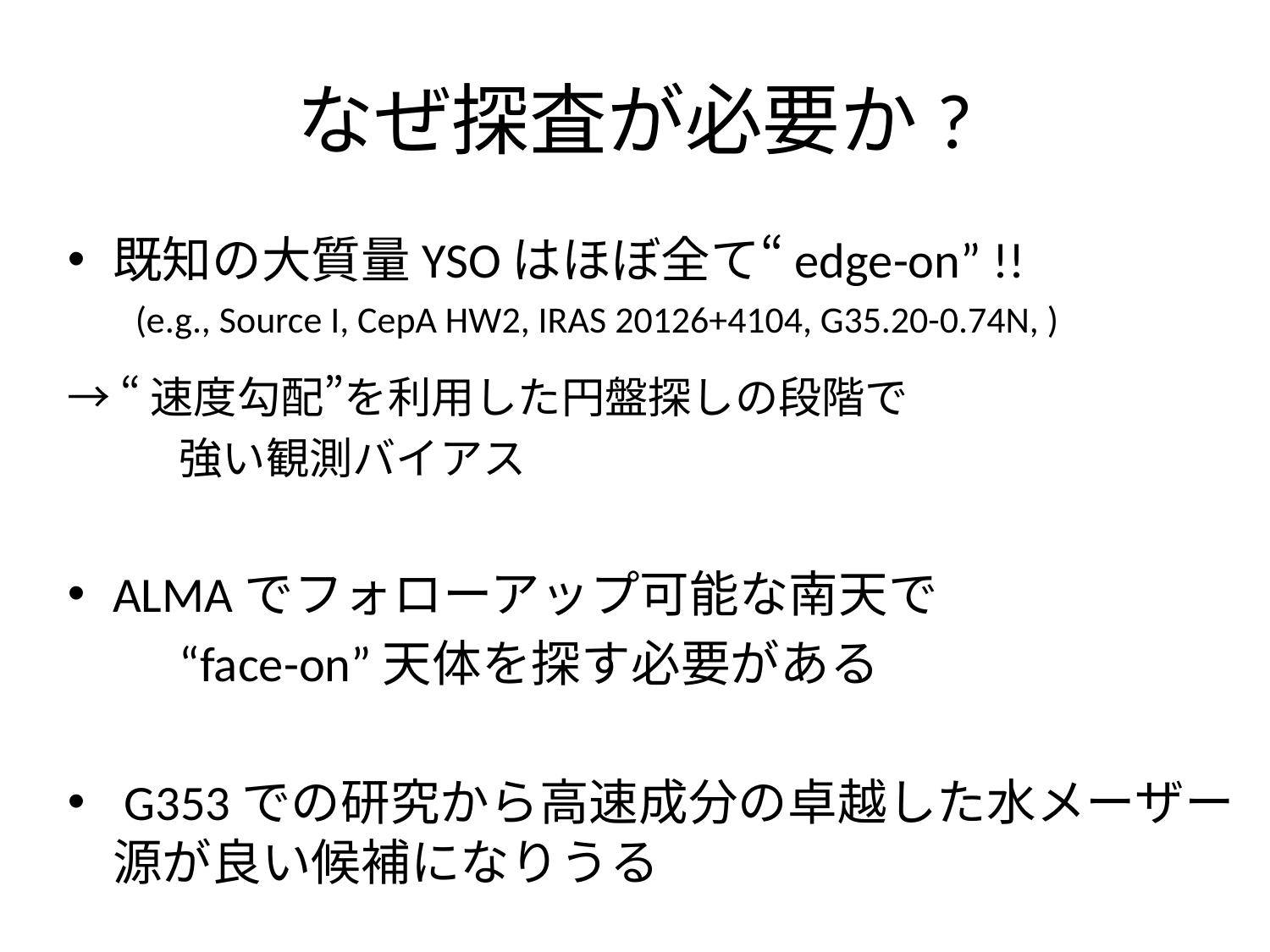

# なぜ探査が必要か?
既知の大質量YSOはほぼ全て“edge-on” !!
        (e.g., Source I, CepA HW2, IRAS 20126+4104, G35.20-0.74N, )

→ “速度勾配”を利用した円盤探しの段階で
											強い観測バイアス

ALMAでフォローアップ可能な南天で
					“face-on”天体を探す必要がある

 G353での研究から高速成分の卓越した水メーザー源が良い候補になりうる